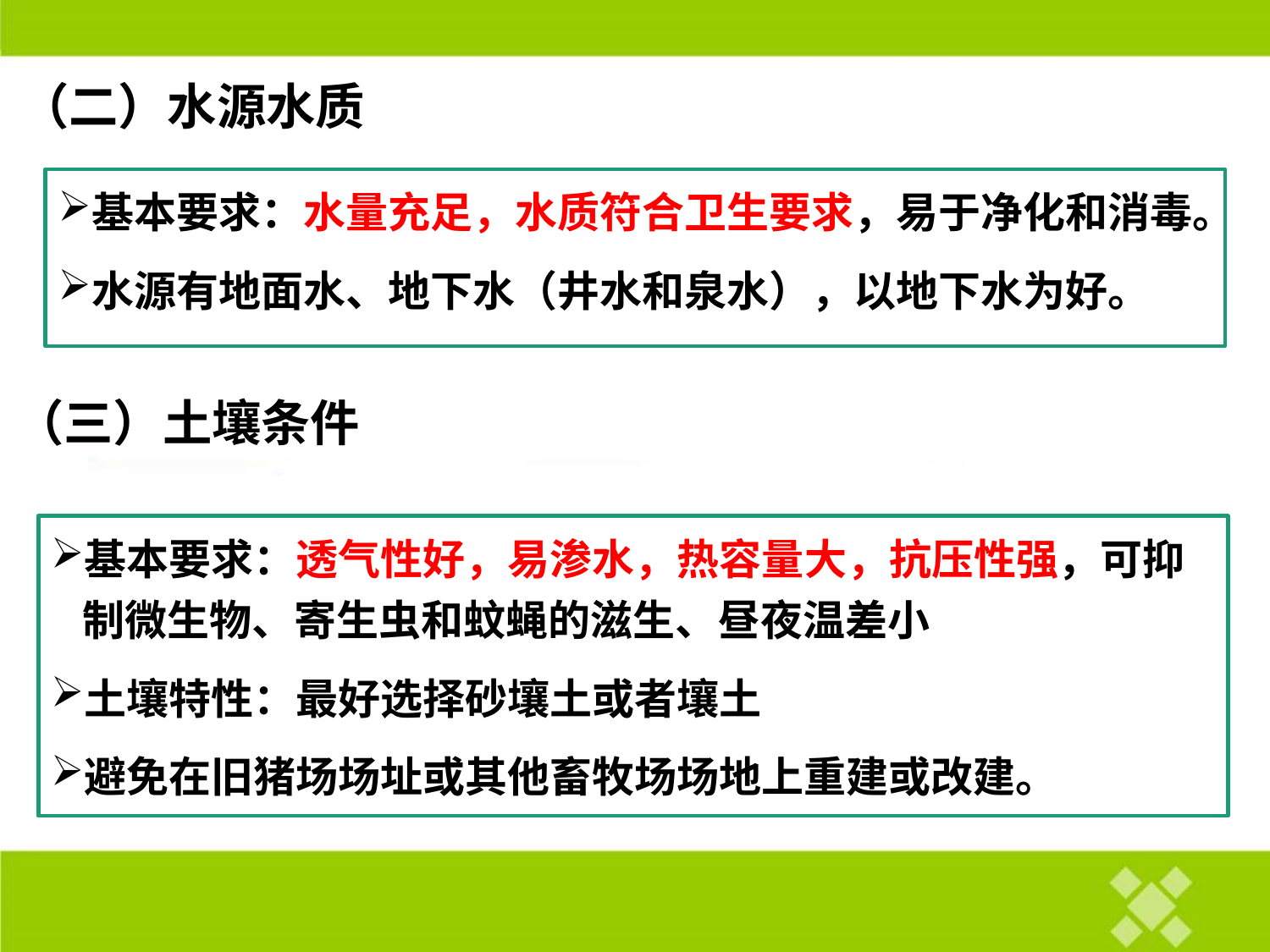

（二）水源水质
基本要求：水量充足，水质符合卫生要求，易于净化和消毒。
水源有地面水、地下水（井水和泉水），以地下水为好。
（三）土壤条件
基本要求：透气性好，易渗水，热容量大，抗压性强，可抑制微生物、寄生虫和蚊蝇的滋生、昼夜温差小
土壤特性：最好选择砂壤土或者壤土
避免在旧猪场场址或其他畜牧场场地上重建或改建。